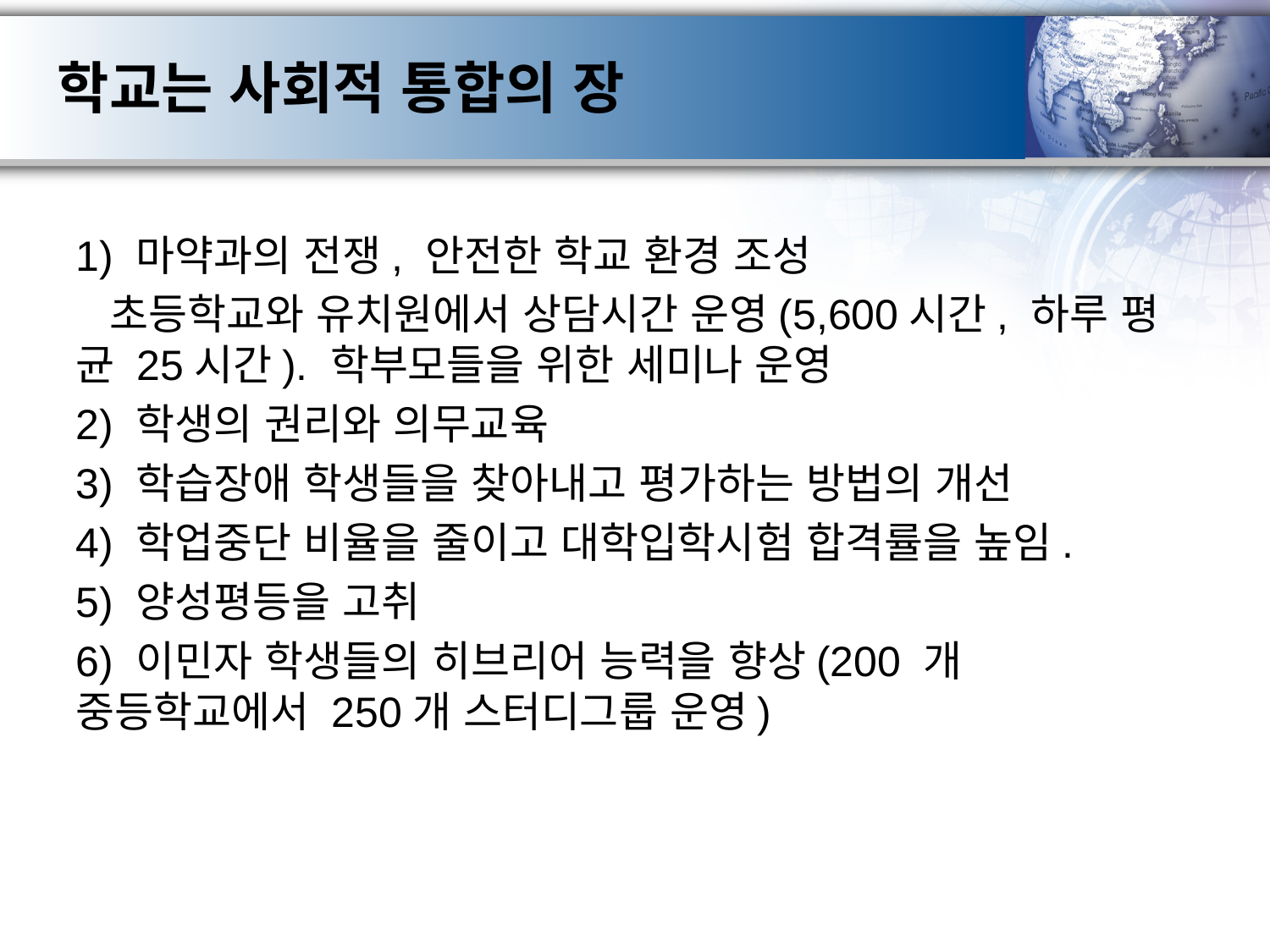

# 학교는 사회적 통합의 장
1) 마약과의 전쟁, 안전한 학교 환경 조성
  초등학교와 유치원에서 상담시간 운영(5,600시간, 하루 평  균 25시간). 학부모들을 위한 세미나 운영
2) 학생의 권리와 의무교육
3) 학습장애 학생들을 찾아내고 평가하는 방법의 개선
4) 학업중단 비율을 줄이고 대학입학시험 합격률을 높임.
5) 양성평등을 고취
6) 이민자 학생들의 히브리어 능력을 향상(200 개 중등학교에서 250개 스터디그룹 운영)